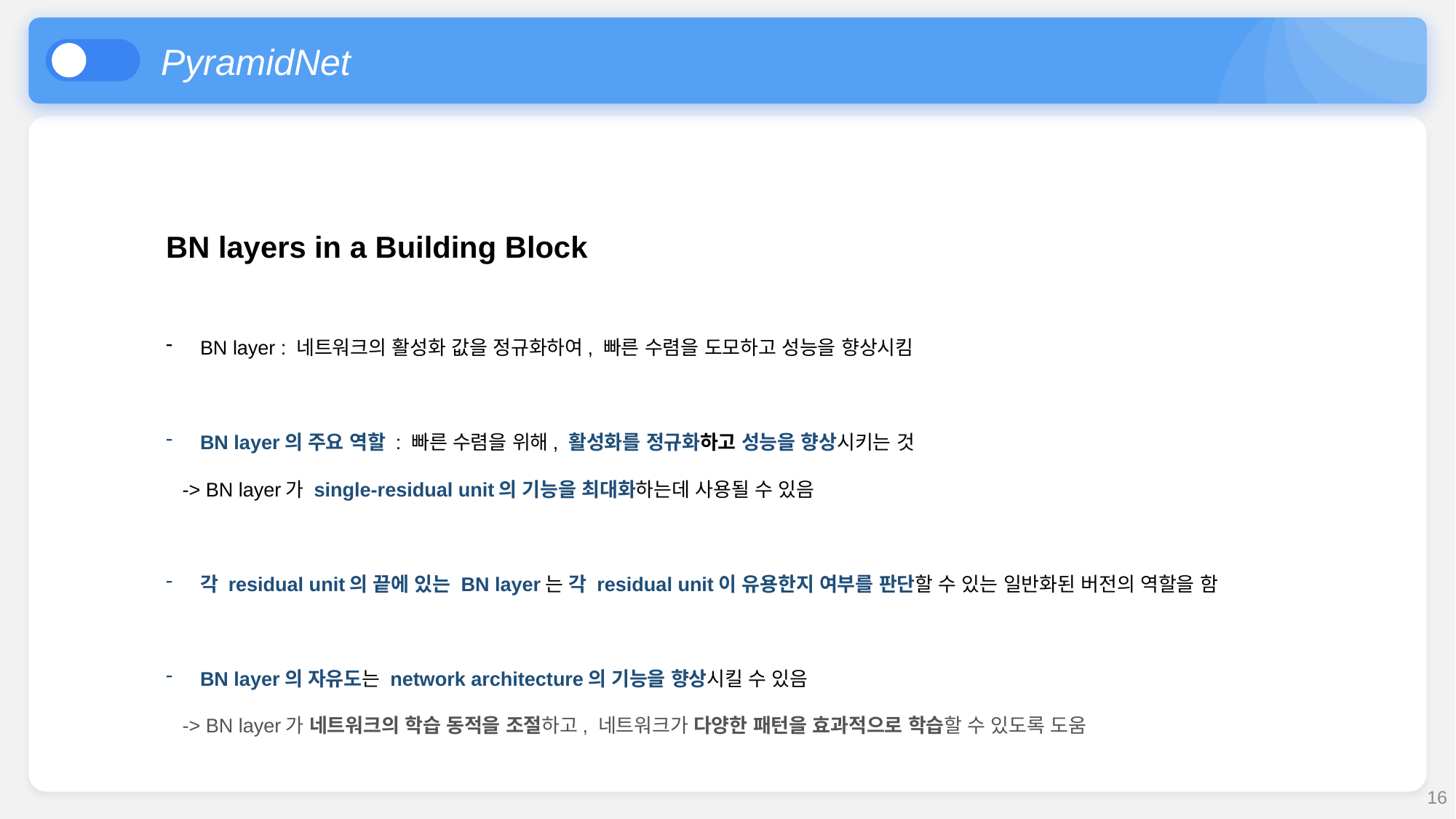

PyramidNet

BN layers in a Building Block

BN layer : 네트워크의 활성화 값을 정규화하여, 빠른 수렴을 도모하고 성능을 향상시킴

BN layer의 주요 역할 : 빠른 수렴을 위해, 활성화를 정규화하고 성능을 향상시키는 것
   -> BN layer가 single-residual unit의 기능을 최대화하는데 사용될 수 있음

각 residual unit의 끝에 있는 BN layer는 각 residual unit이 유용한지 여부를 판단할 수 있는 일반화된 버전의 역할을 함

BN layer의 자유도는 network architecture의 기능을 향상시킬 수 있음
   -> BN layer가 네트워크의 학습 동적을 조절하고, 네트워크가 다양한 패턴을 효과적으로 학습할 수 있도록 도움
16